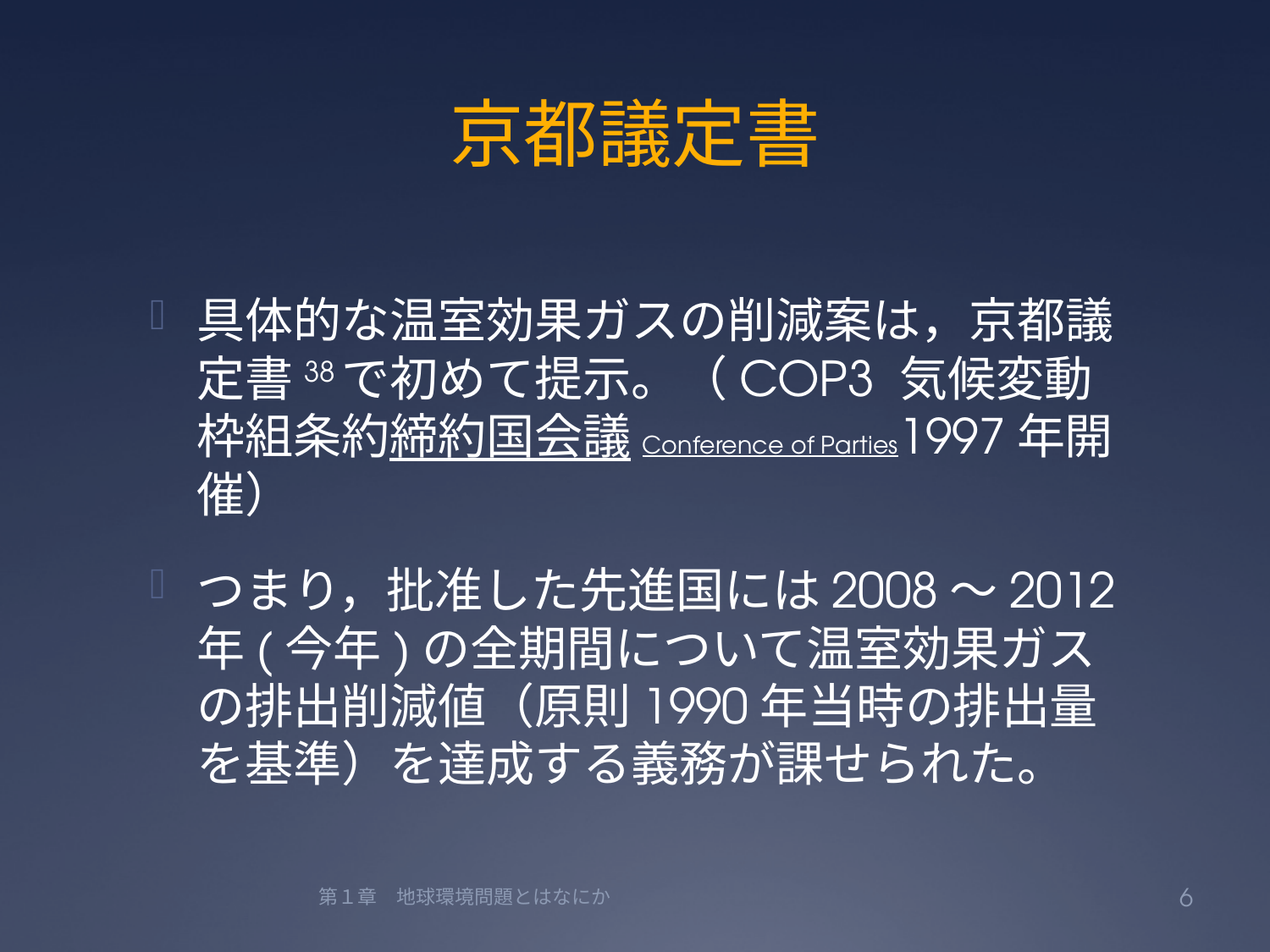

# 京都議定書
具体的な温室効果ガスの削減案は，京都議定書38で初めて提示。（COP3 気候変動枠組条約締約国会議Conference of Parties1997年開催）
つまり，批准した先進国には2008〜2012年(今年)の全期間について温室効果ガスの排出削減値（原則1990年当時の排出量を基準）を達成する義務が課せられた。
第１章　地球環境問題とはなにか
6